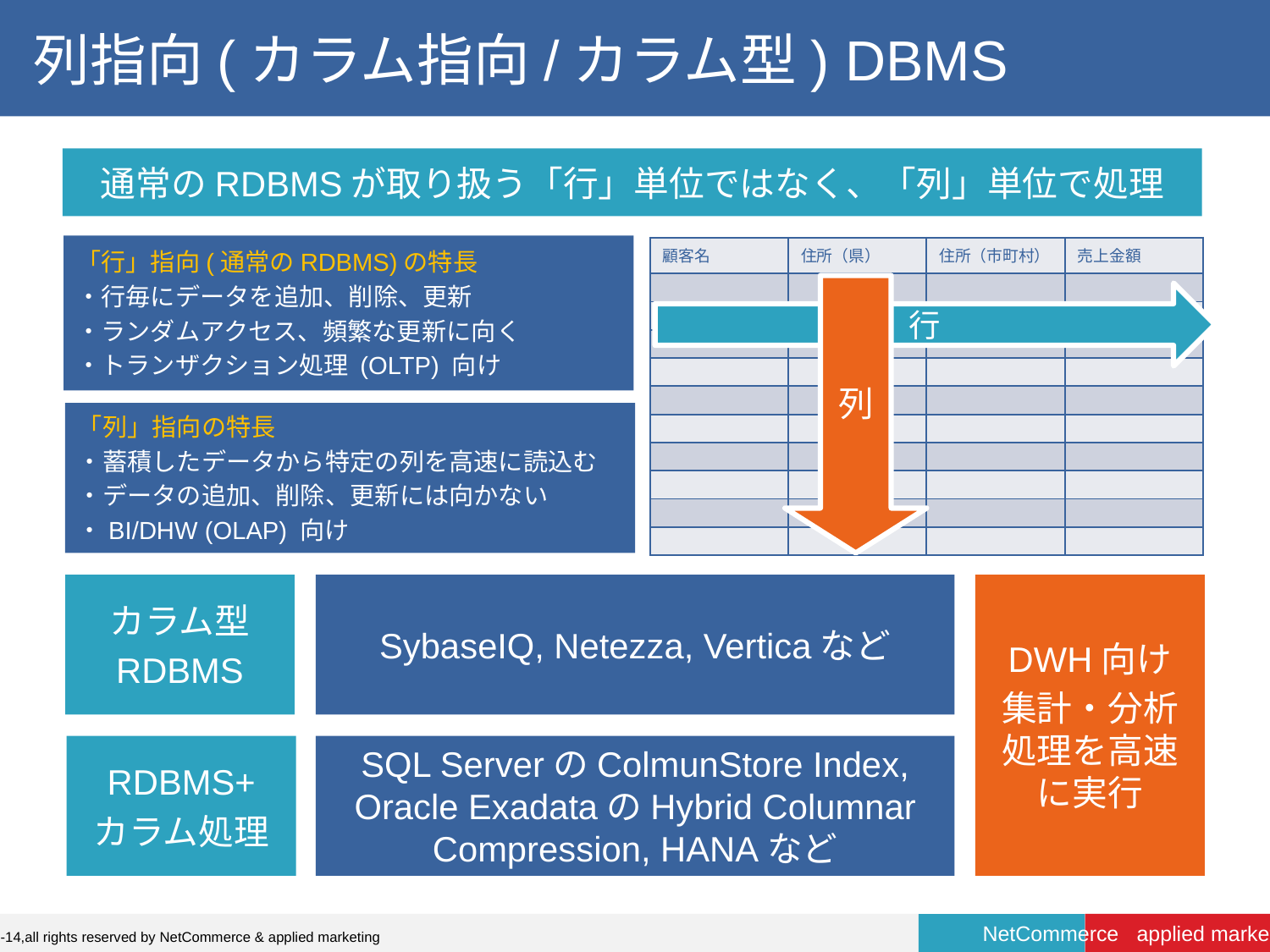

# 列指向(カラム指向/カラム型) DBMS
通常のRDBMSが取り扱う「行」単位ではなく、「列」単位で処理
「行」指向(通常のRDBMS)の特長
・行毎にデータを追加、削除、更新
・ランダムアクセス、頻繁な更新に向く
・トランザクション処理 (OLTP) 向け
| 顧客名 | 住所（県） | 住所（市町村） | 売上金額 |
| --- | --- | --- | --- |
|  |  |  |  |
|  |  |  |  |
|  |  |  |  |
|  |  |  |  |
|  |  |  |  |
|  |  |  |  |
|  |  |  |  |
|  |  |  |  |
|  |  |  |  |
|  |  |  |  |
列
行
「列」指向の特長
・蓄積したデータから特定の列を高速に読込む
・データの追加、削除、更新には向かない
・BI/DHW (OLAP) 向け
カラム型
RDBMS
SybaseIQ, Netezza, Verticaなど
DWH向け
集計・分析処理を高速に実行
RDBMS+
カラム処理
SQL ServerのColmunStore Index, Oracle ExadataのHybrid Columnar Compression, HANAなど